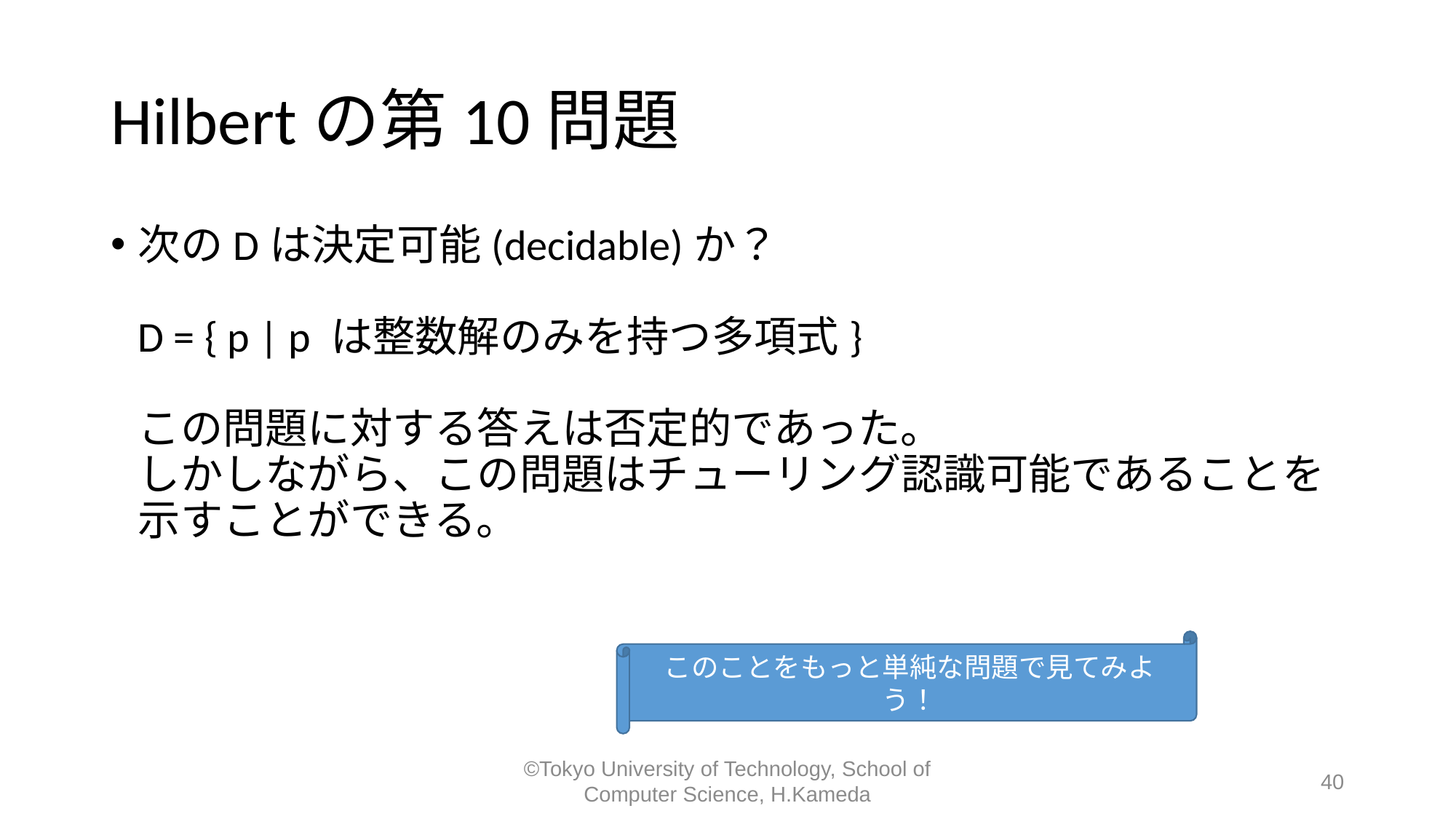

# Hilbertの第10問題
次のDは決定可能(decidable)か？
D = { p | p は整数解のみを持つ多項式}
この問題に対する答えは否定的であった。
しかしながら、この問題はチューリング認識可能であることを示すことができる。
このことをもっと単純な問題で見てみよう！
©Tokyo University of Technology, School of Computer Science, H.Kameda
40